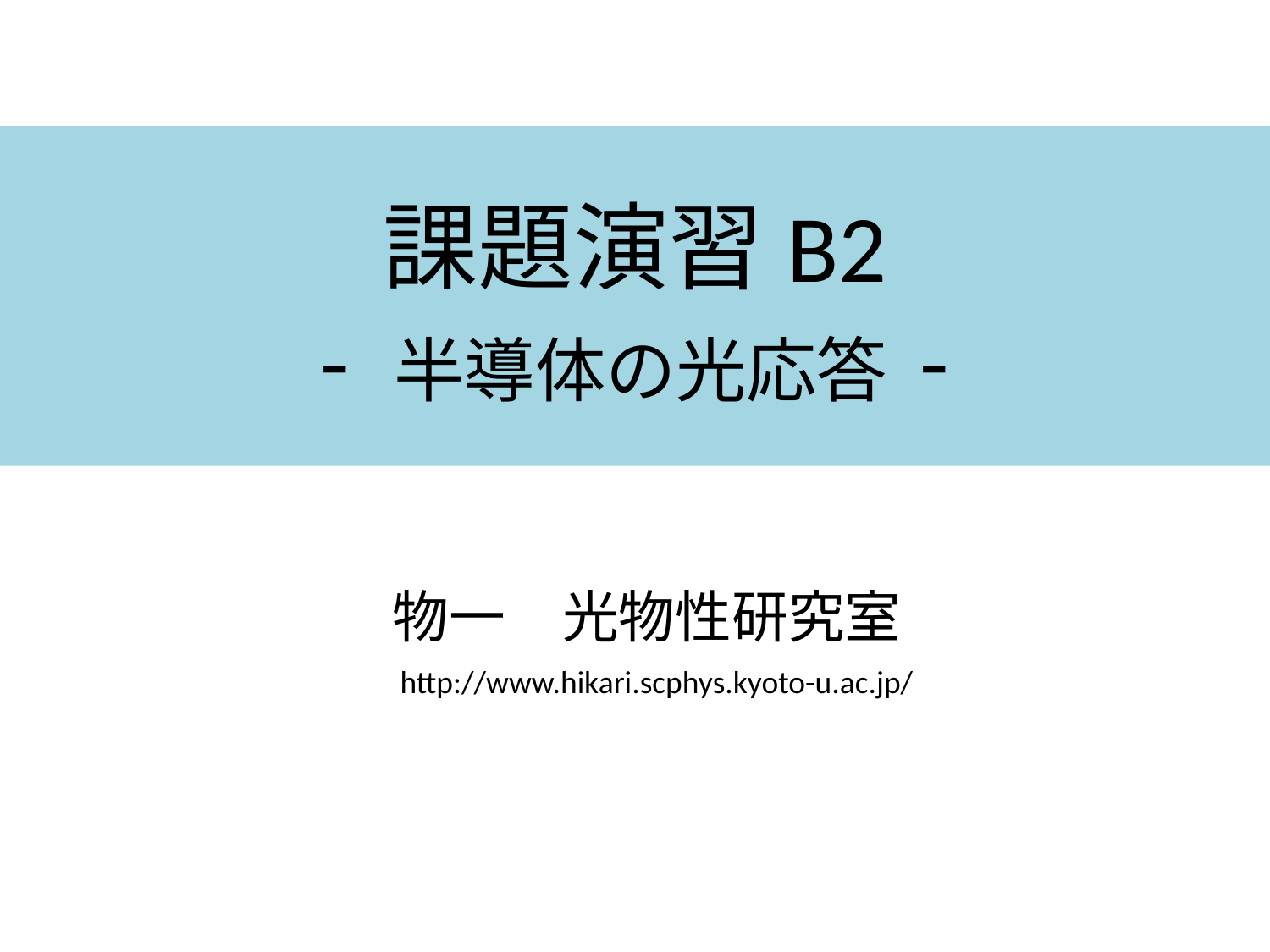

# 課題演習B2 - 半導体の光応答 -
物一　光物性研究室
http://www.hikari.scphys.kyoto-u.ac.jp/